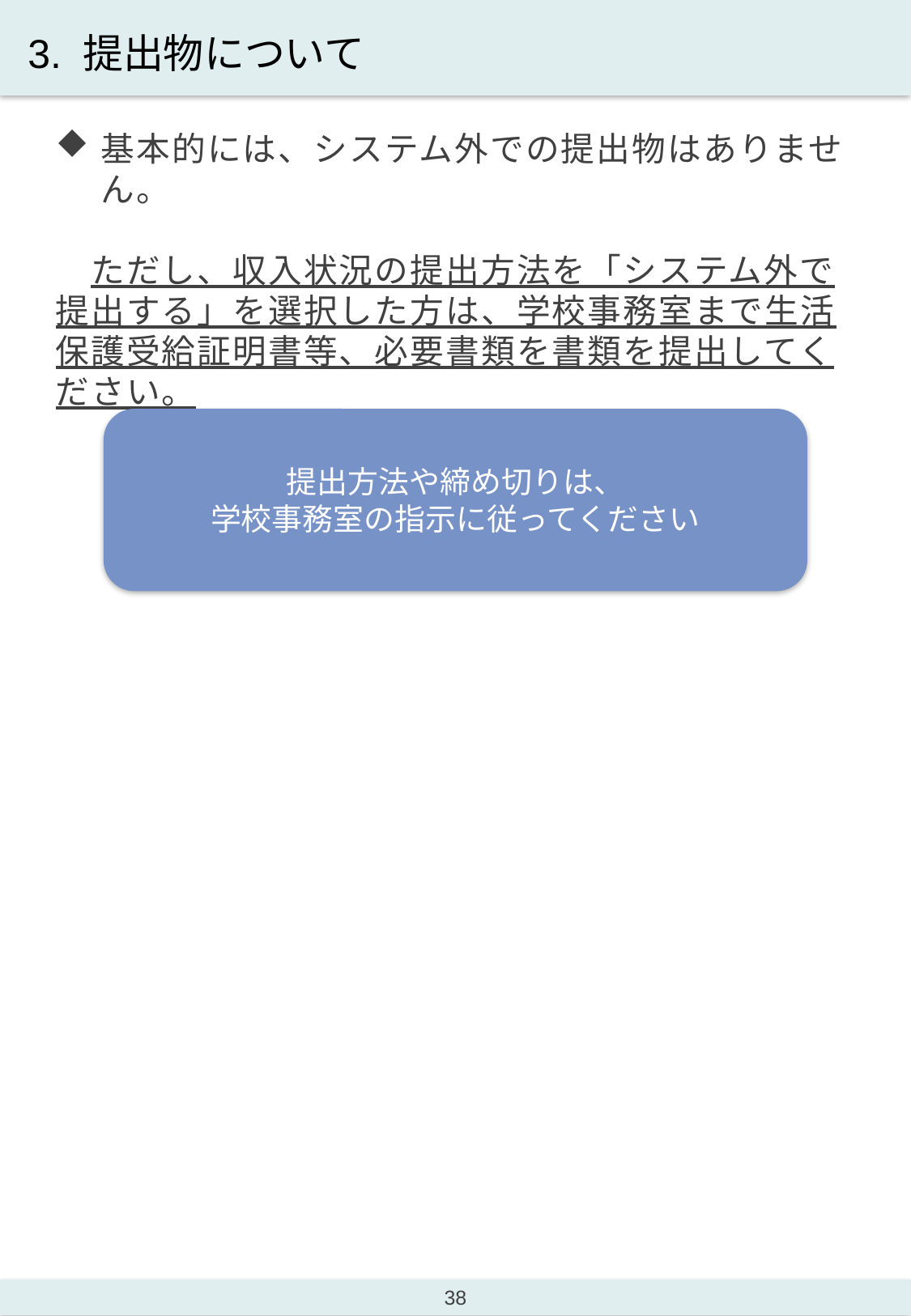

3. 提出物について
基本的には、システム外での提出物はありません。

ただし、収入状況の提出方法を「システム外で提出する」を選択した方は、学校事務室まで生活保護受給証明書等、必要書類を書類を提出してください。

提出方法や締め切りは、
学校事務室の指示に従ってください